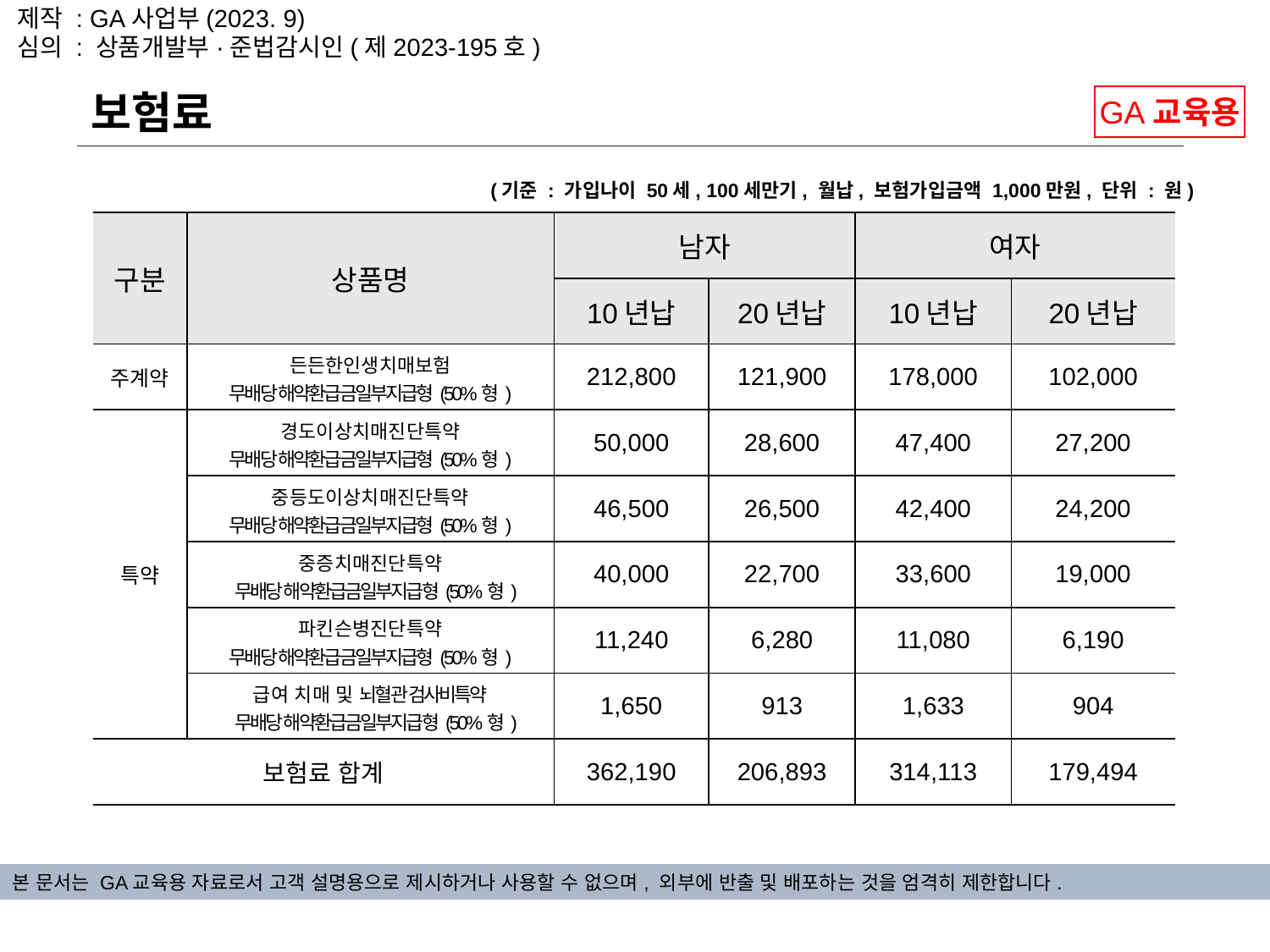

제작 : GA사업부(2023. 9)
심의 : 상품개발부·준법감시인(제2023-195호)
보험료
GA교육용
(기준 : 가입나이 50세, 100세만기, 월납, 보험가입금액 1,000만원, 단위 : 원)
| 구분 | 상품명 | 남자 |  | 여자 |  |
| --- | --- | --- | --- | --- | --- |
|  |  | 10년납 | 20년납 | 10년납 | 20년납 |
| 주계약 | 든든한인생치매보험 무배당 해약환급금일부지급형(50%형) | 212,800 | 121,900 | 178,000 | 102,000 |
| 특약 | 경도이상치매진단특약 무배당 해약환급금일부지급형(50%형) | 50,000 | 28,600 | 47,400 | 27,200 |
|  | 중등도이상치매진단특약 무배당 해약환급금일부지급형(50%형) | 46,500 | 26,500 | 42,400 | 24,200 |
|  | 중증치매진단특약 무배당 해약환급금일부지급형(50%형) | 40,000 | 22,700 | 33,600 | 19,000 |
|  | 파킨슨병진단특약 무배당 해약환급금일부지급형(50%형) | 11,240 | 6,280 | 11,080 | 6,190 |
|  | 급여 치매 및 뇌혈관 검사비특약 무배당 해약환급금일부지급형(50%형) | 1,650 | 913 | 1,633 | 904 |
| 보험료 합계 |  | 362,190 | 206,893 | 314,113 | 179,494 |
본 문서는 GA교육용 자료로서 고객 설명용으로 제시하거나 사용할 수 없으며, 외부에 반출 및 배포하는 것을 엄격히 제한합니다.